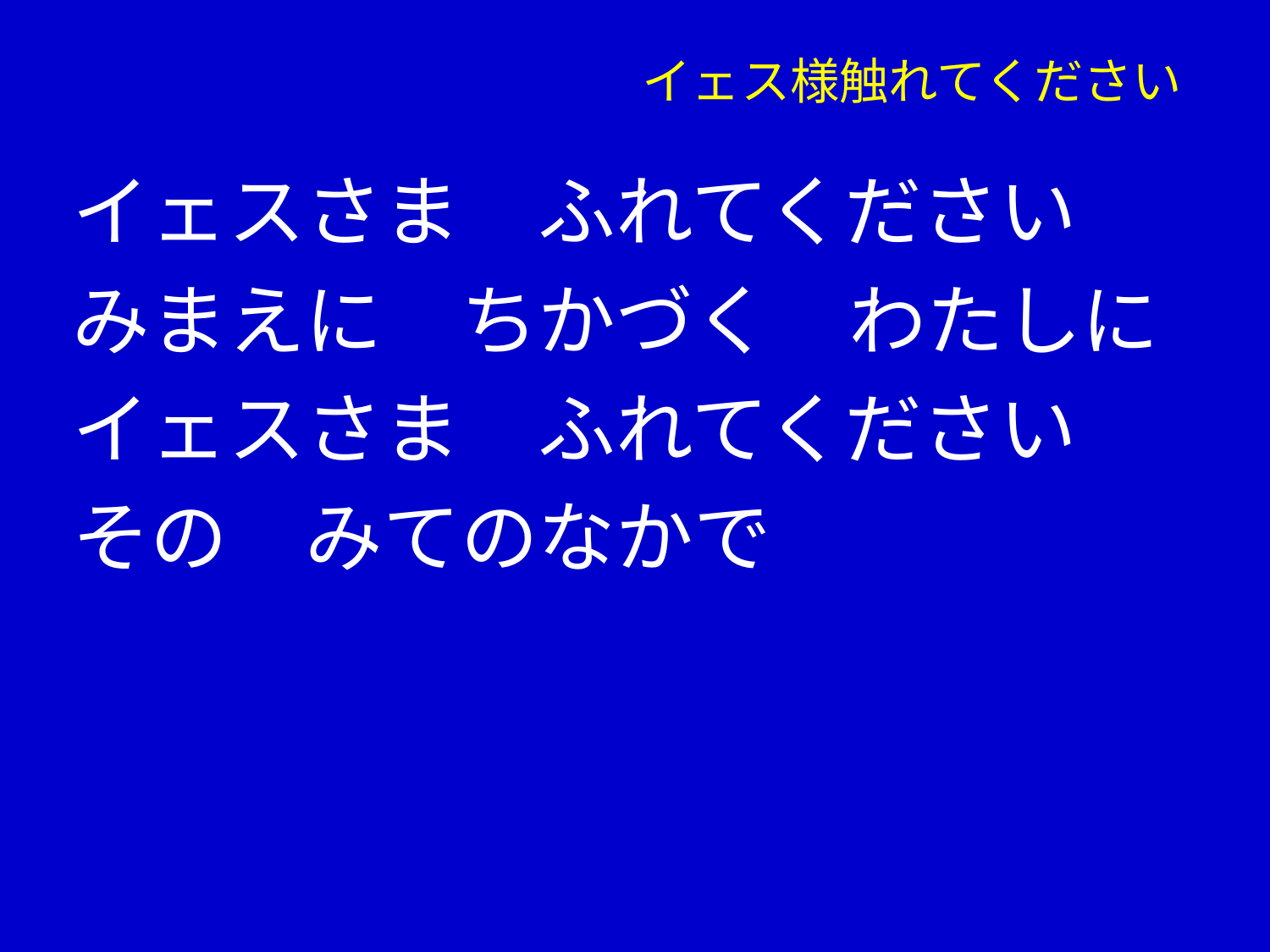

# イェス様触れてください
イェスさま　ふれてください
みまえに　ちかづく　わたしに
イェスさま　ふれてください
その　みてのなかで